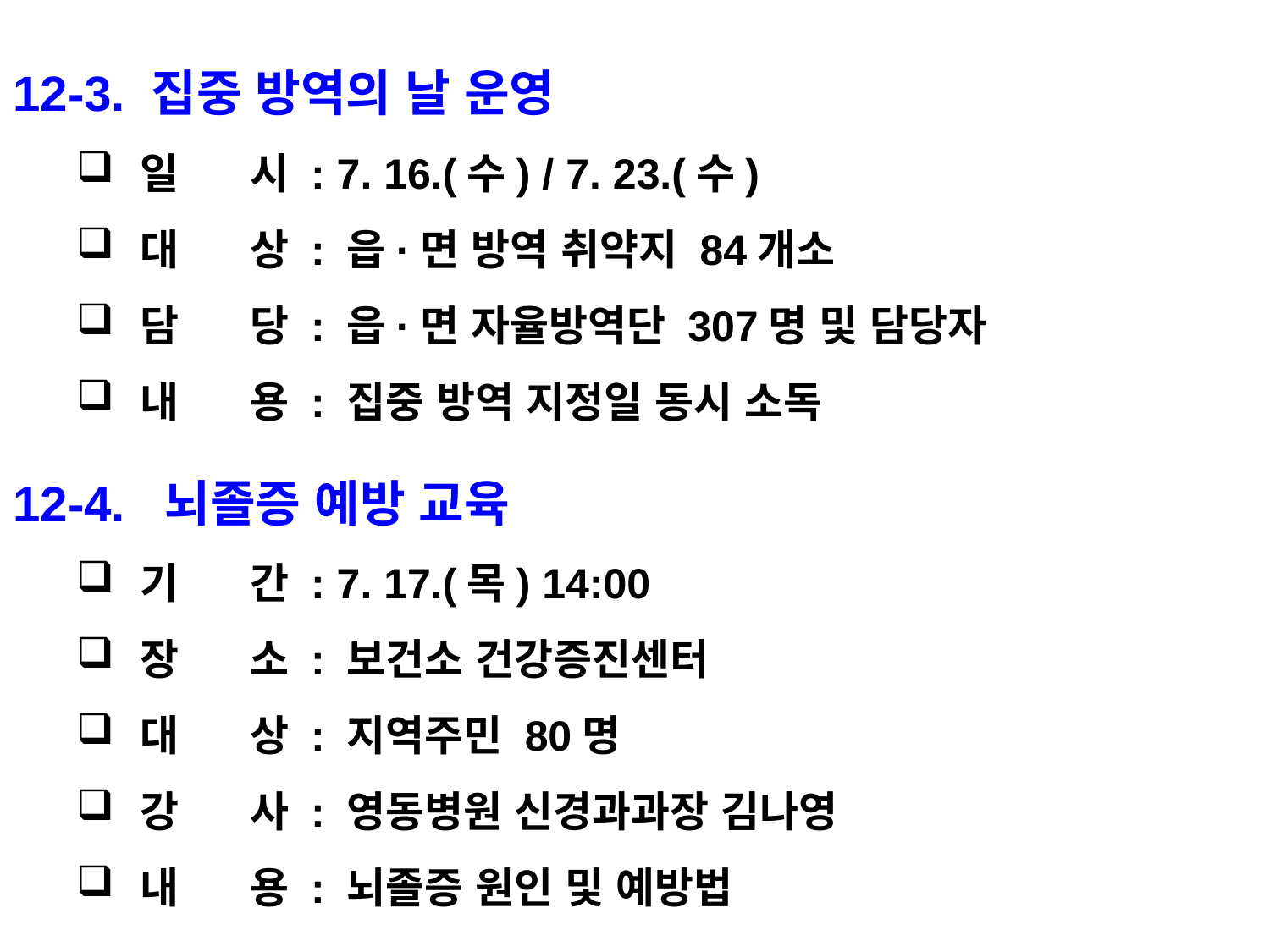

12-3. 집중 방역의 날 운영
일      시 : 7. 16.(수) / 7. 23.(수)
대      상 : 읍·면 방역 취약지 84개소
담      당 : 읍·면 자율방역단 307명 및 담당자
내      용 : 집중 방역 지정일 동시 소독
12-4.  뇌졸증 예방 교육
기      간 : 7. 17.(목) 14:00
장      소 : 보건소 건강증진센터
대      상 : 지역주민 80명
강      사 : 영동병원 신경과과장 김나영
내      용 : 뇌졸증 원인 및 예방법